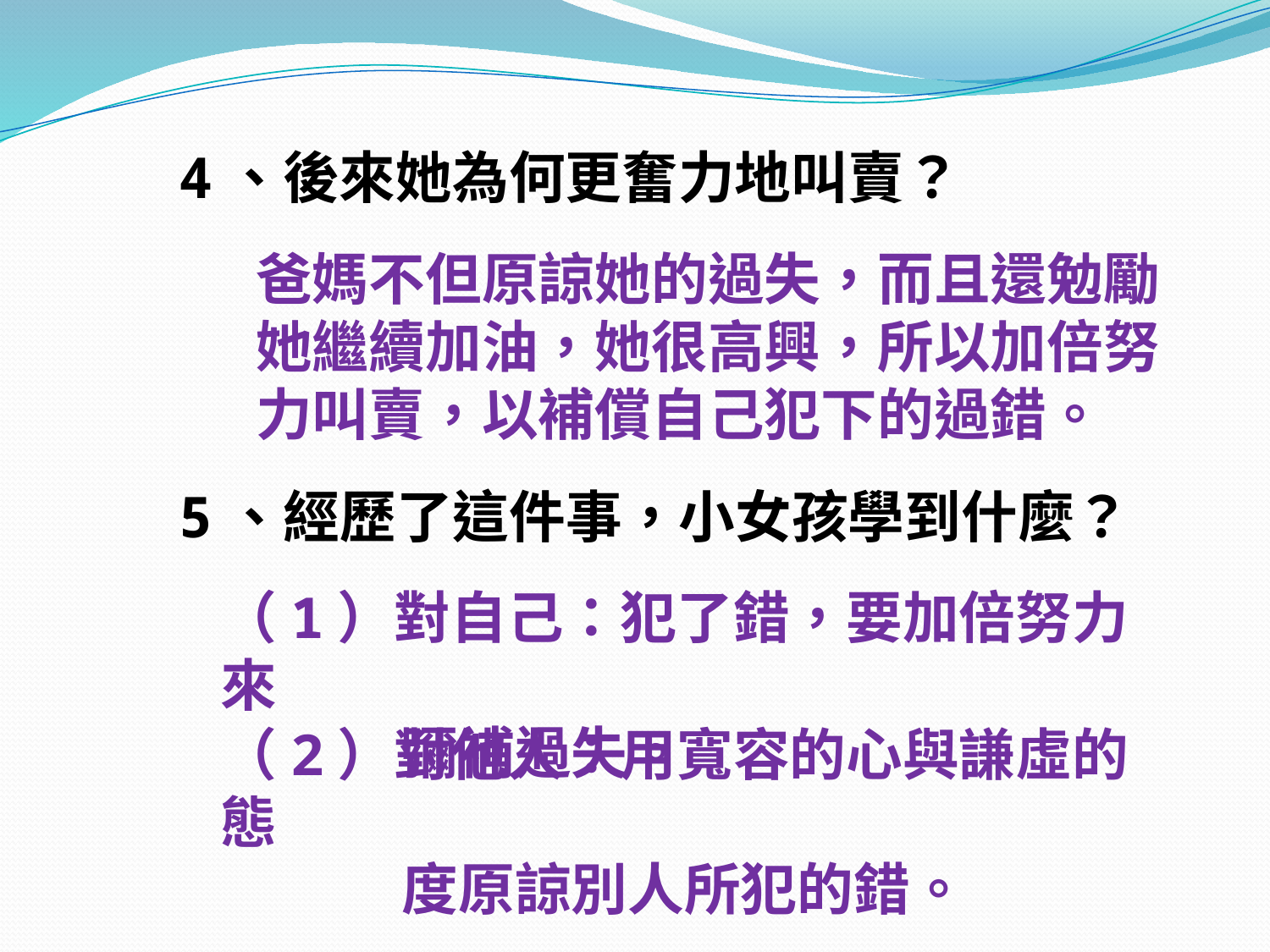

4、後來她為何更奮力地叫賣？
爸媽不但原諒她的過失，而且還勉勵她繼續加油，她很高興，所以加倍努力叫賣，以補償自己犯下的過錯。
5、經歷了這件事，小女孩學到什麼？
（1）對自己：犯了錯，要加倍努力來
             彌補過失。
（2）對他人：用寬容的心與謙虛的態
             度原諒別人所犯的錯。